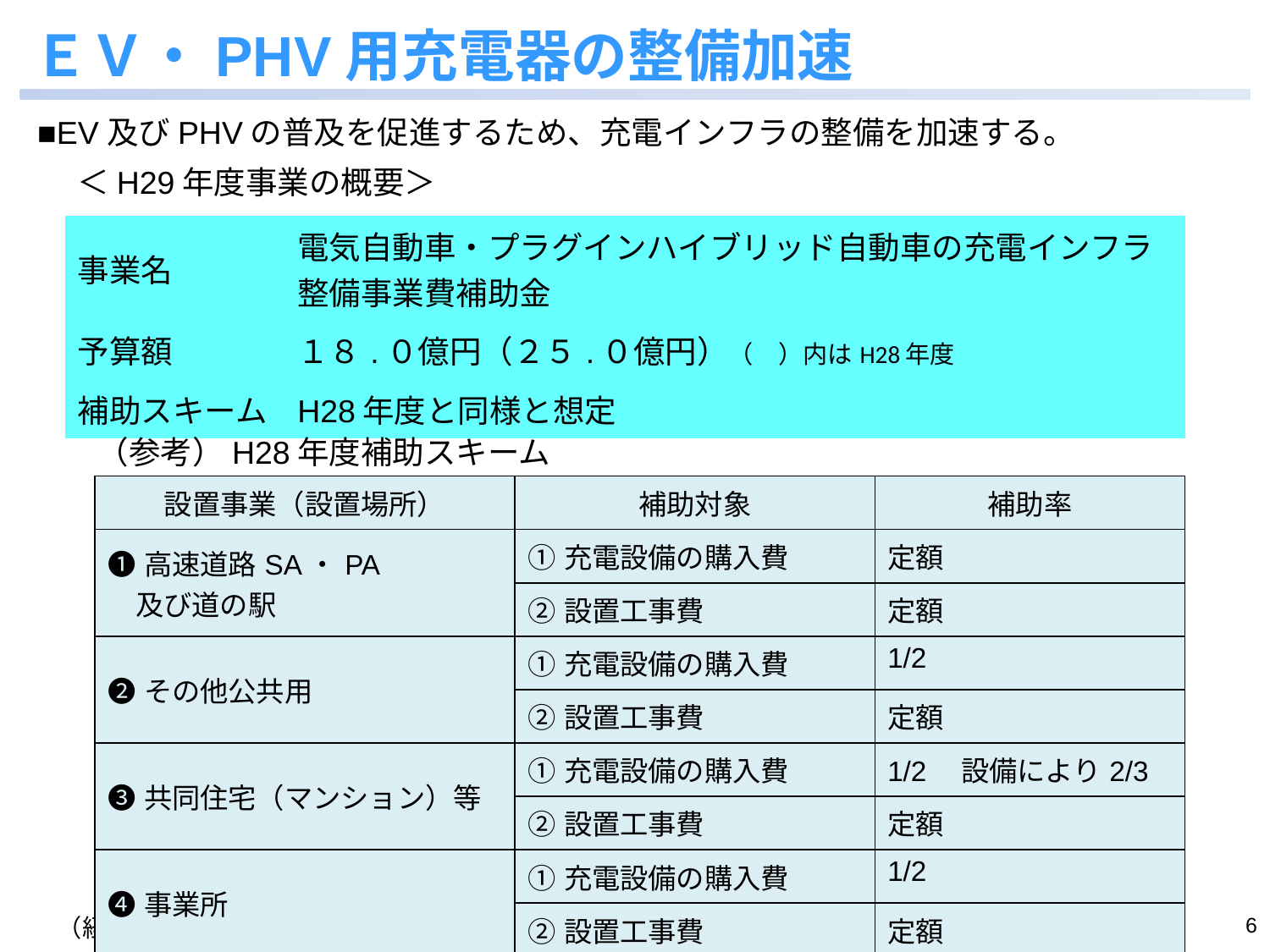

# ＥＶ・PHV用充電器の整備加速
■EV及びPHVの普及を促進するため、充電インフラの整備を加速する。

＜H29年度事業の概要＞

| 事業名 | 電気自動車・プラグインハイブリッド自動車の充電インフラ整備事業費補助金 |
| --- | --- |
| 予算額 | １８.０億円（２５.０億円）（　）内はH28年度 |
| 補助スキーム | H28年度と同様と想定 |
（参考）H28年度補助スキーム
| 設置事業（設置場所） | 補助対象 | 補助率 |
| --- | --- | --- |
| ➊高速道路SA・PA 　及び道の駅 | ①充電設備の購入費 | 定額 |
|  | ②設置工事費 | 定額 |
| ➋その他公共用 | ①充電設備の購入費 | 1/2 |
|  | ②設置工事費 | 定額 |
| ➌共同住宅（マンション）等 | ①充電設備の購入費 | 1/2　設備により2/3 |
|  | ②設置工事費 | 定額 |
| ➍事業所 | ①充電設備の購入費 | 1/2 |
|  | ②設置工事費 | 定額 |
6
（経済産業省「平成２９年度資源・エネルギー関係予算案の概要」、その他資料より）